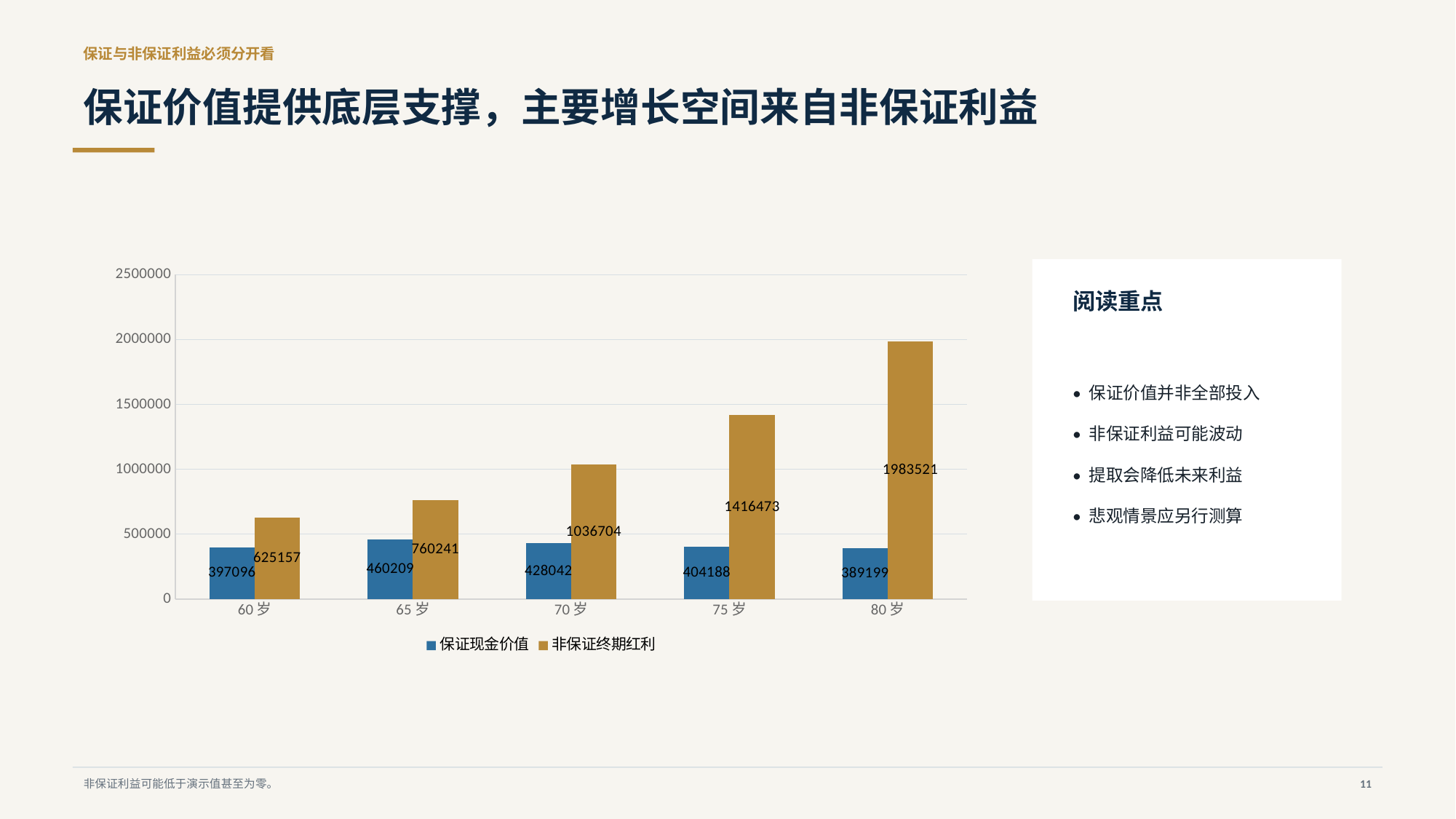

保证与非保证利益必须分开看
保证价值提供底层支撑，主要增长空间来自非保证利益

### Chart

| Category | 保证现金价值 | 非保证终期红利 |
|---|---|---|
| 60岁 | 397096.0 | 625157.0 |
| 65岁 | 460209.0 | 760241.0 |
| 70岁 | 428042.0 | 1036704.0 |
| 75岁 | 404188.0 | 1416473.0 |
| 80岁 | 389199.0 | 1983521.0 |
阅读重点
• 保证价值并非全部投入

• 非保证利益可能波动

• 提取会降低未来利益

• 悲观情景应另行测算

非保证利益可能低于演示值甚至为零。
11